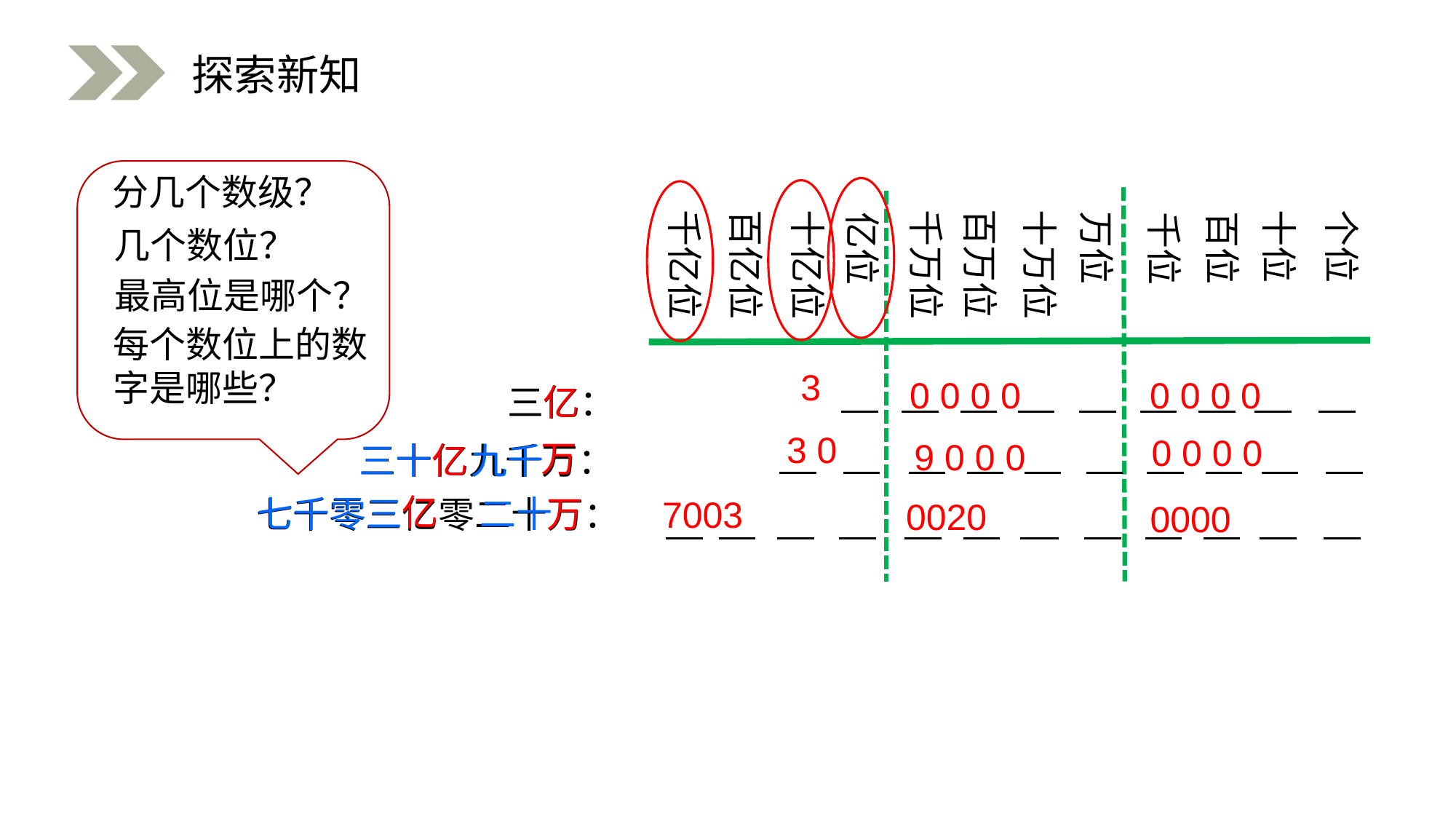

探索新知
分几个数级？

百万位
千亿位
百亿位
十亿位
个位
千万位
十万位
十位
万位
百位
亿位
千位
几个数位？
最高位是哪个？
每个数位上的数字是哪些？
  3
   0 0 0 0
 0 0 0 0
三亿：
亿
  3 0
  0 0 0 0
三十亿九千万：
  9 0 0 0
万
三十
亿
九千
七千零三亿零二十万：
亿
七千零三
万
  二十
7003
0020
0000